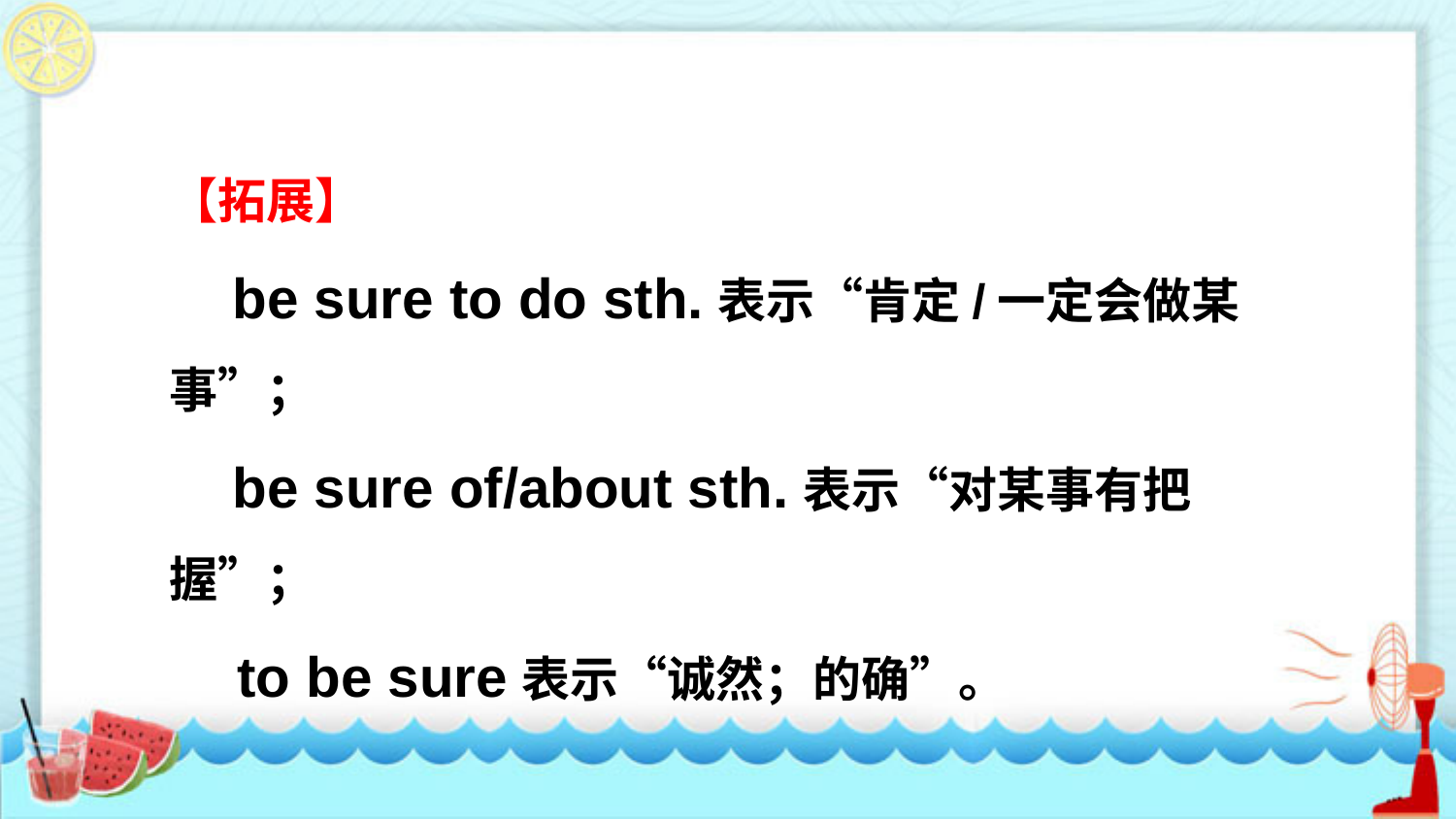

【拓展】
    be sure to do sth.表示“肯定/一定会做某事”；
    be sure of/about sth.表示“对某事有把握”；
     to be sure表示“诚然；的确”。